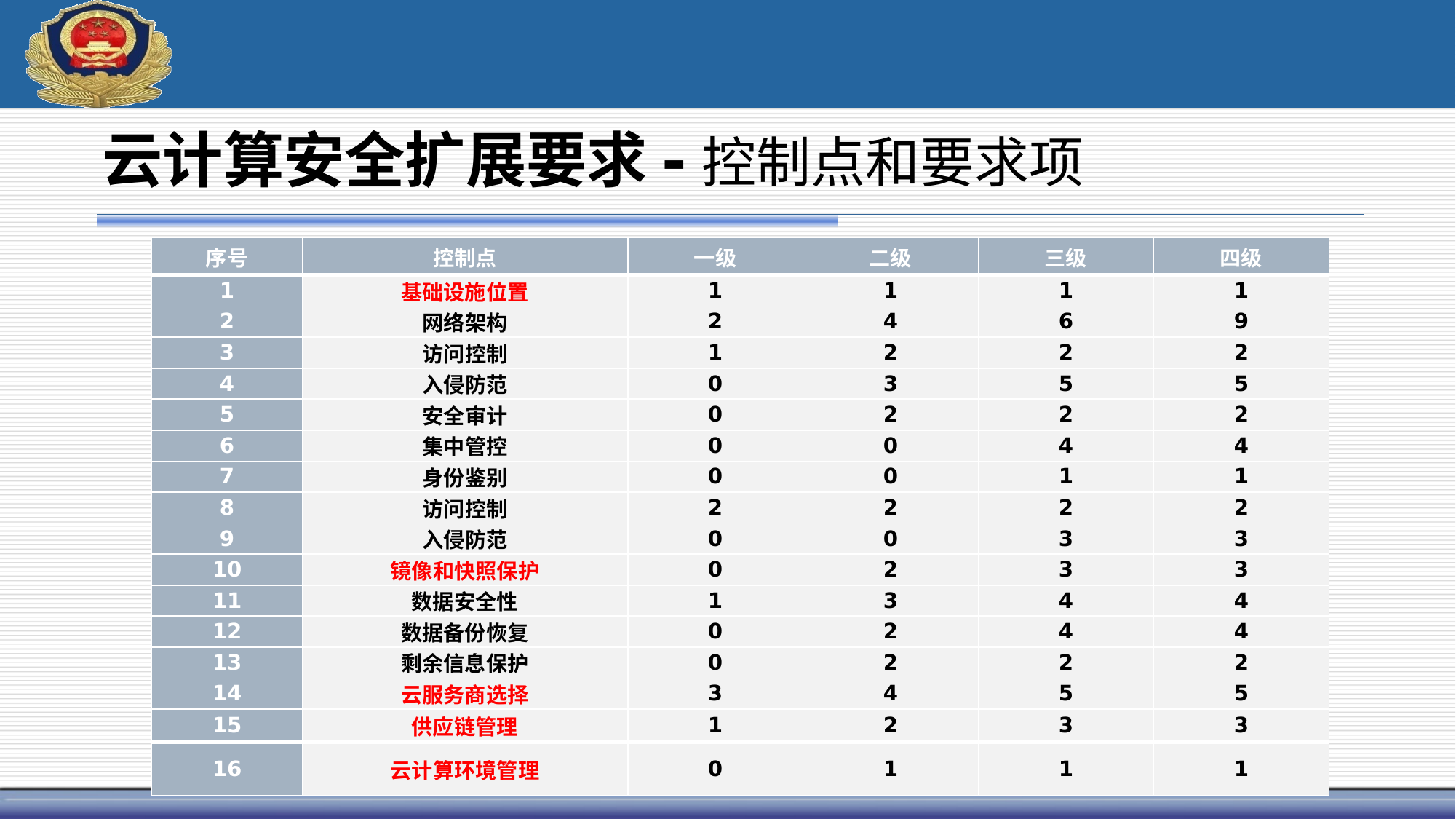

云计算安全扩展要求-控制点和要求项
| 序号 | 控制点 | 一级 | 二级 | 三级 | 四级 |
| --- | --- | --- | --- | --- | --- |
| 1 | 基础设施位置 | 1 | 1 | 1 | 1 |
| 2 | 网络架构 | 2 | 4 | 6 | 9 |
| 3 | 访问控制 | 1 | 2 | 2 | 2 |
| 4 | 入侵防范 | 0 | 3 | 5 | 5 |
| 5 | 安全审计 | 0 | 2 | 2 | 2 |
| 6 | 集中管控 | 0 | 0 | 4 | 4 |
| 7 | 身份鉴别 | 0 | 0 | 1 | 1 |
| 8 | 访问控制 | 2 | 2 | 2 | 2 |
| 9 | 入侵防范 | 0 | 0 | 3 | 3 |
| 10 | 镜像和快照保护 | 0 | 2 | 3 | 3 |
| 11 | 数据安全性 | 1 | 3 | 4 | 4 |
| 12 | 数据备份恢复 | 0 | 2 | 4 | 4 |
| 13 | 剩余信息保护 | 0 | 2 | 2 | 2 |
| 14 | 云服务商选择 | 3 | 4 | 5 | 5 |
| 15 | 供应链管理 | 1 | 2 | 3 | 3 |
| 16 | 云计算环境管理 | 0 | 1 | 1 | 1 |